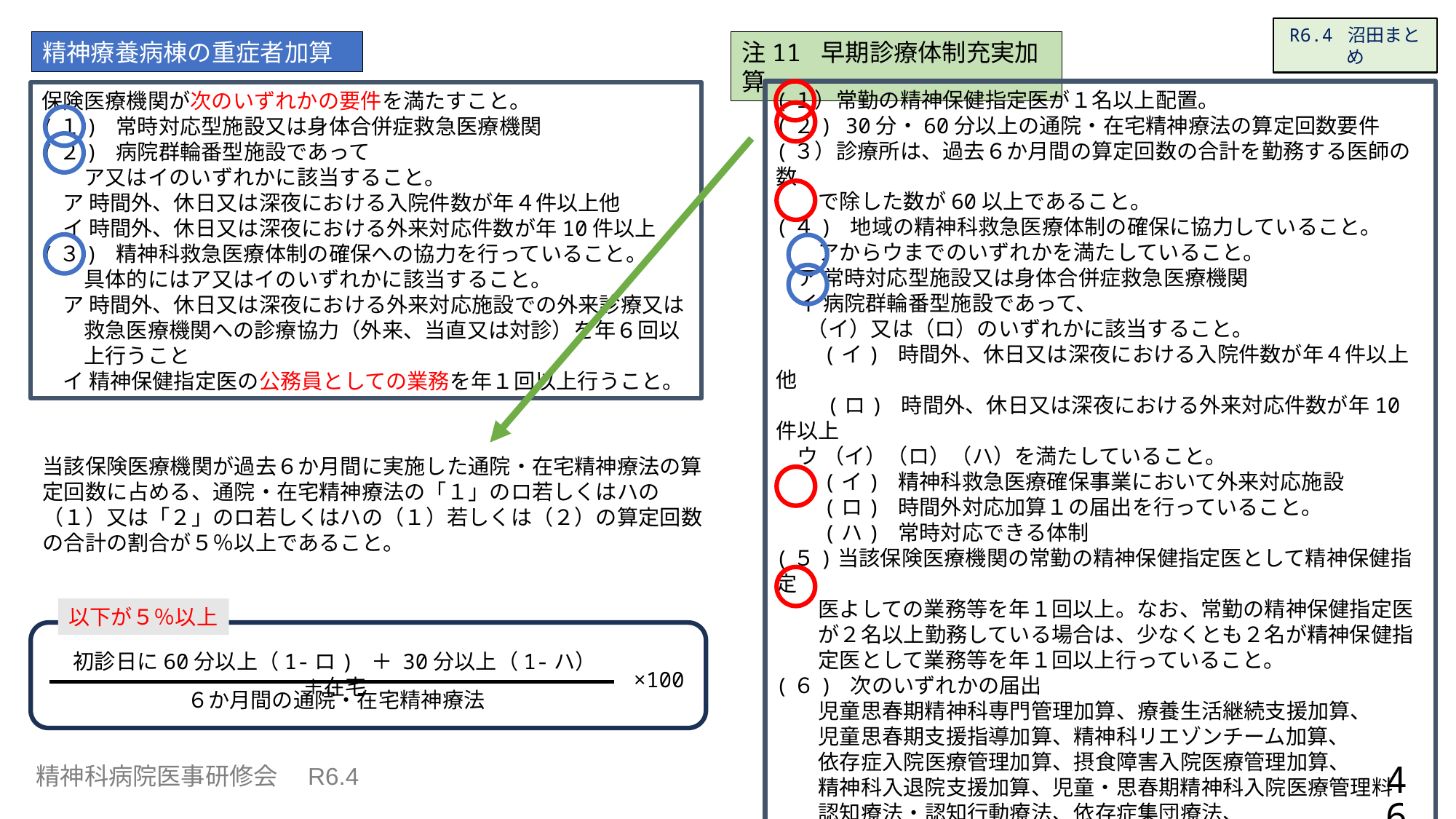

R6.4 沼田まとめ
精神療養病棟の重症者加算
注11 早期診療体制充実加算
(１）常勤の精神保健指定医が１名以上配置。
(２) 30分・60分以上の通院・在宅精神療法の算定回数要件
(３）診療所は、過去６か月間の算定回数の合計を勤務する医師の数
　　で除した数が60以上であること。
(４) 地域の精神科救急医療体制の確保に協力していること。
　　アからウまでのいずれかを満たしていること。
　ア 常時対応型施設又は身体合併症救急医療機関
　イ 病院群輪番型施設であって、
 　（イ）又は（ロ）のいずれかに該当すること。
　　(イ) 時間外、休日又は深夜における入院件数が年４件以上他
    (ロ) 時間外、休日又は深夜における外来対応件数が年10件以上
　ウ （イ）（ロ）（ハ）を満たしていること。
　　(イ) 精神科救急医療確保事業において外来対応施設
　　(ロ) 時間外対応加算１の届出を行っていること。
　　(ハ) 常時対応できる体制
(５)当該保険医療機関の常勤の精神保健指定医として精神保健指定
　　医よしての業務等を年１回以上。なお、常勤の精神保健指定医
　　が２名以上勤務している場合は、少なくとも２名が精神保健指
　　定医として業務等を年１回以上行っていること。
(６) 次のいずれかの届出
　　児童思春期精神科専門管理加算、療養生活継続支援加算、
　　児童思春期支援指導加算、精神科リエゾンチーム加算、
　　依存症入院医療管理加算、摂食障害入院医療管理加算、
　　精神科入退院支援加算、児童・思春期精神科入院医療管理料
　　認知療法・認知行動療法、依存症集団療法、
　　精神科在宅患者支援管理料

保険医療機関が次のいずれかの要件を満たすこと。
(１) 常時対応型施設又は身体合併症救急医療機関
(２) 病院群輪番型施設であって
　　ア又はイのいずれかに該当すること。
　ア 時間外、休日又は深夜における入院件数が年４件以上他
　イ 時間外、休日又は深夜における外来対応件数が年10件以上
(３) 精神科救急医療体制の確保への協力を行っていること。
　　具体的にはア又はイのいずれかに該当すること。
　ア 時間外、休日又は深夜における外来対応施設での外来診療又は
　　救急医療機関への診療協力（外来、当直又は対診）を年６回以
　　上行うこと
　イ 精神保健指定医の公務員としての業務を年１回以上行うこと。

当該保険医療機関が過去６か月間に実施した通院・在宅精神療法の算定回数に占める、通院・在宅精神療法の「１」のロ若しくはハの（１）又は「２」のロ若しくはハの（１）若しくは（２）の算定回数の合計の割合が５％以上であること。
以下が５％以上

初診日に60分以上（1-ロ) ＋ 30分以上（1-ハ）＋在宅
×100
６か月間の通院・在宅精神療法
46